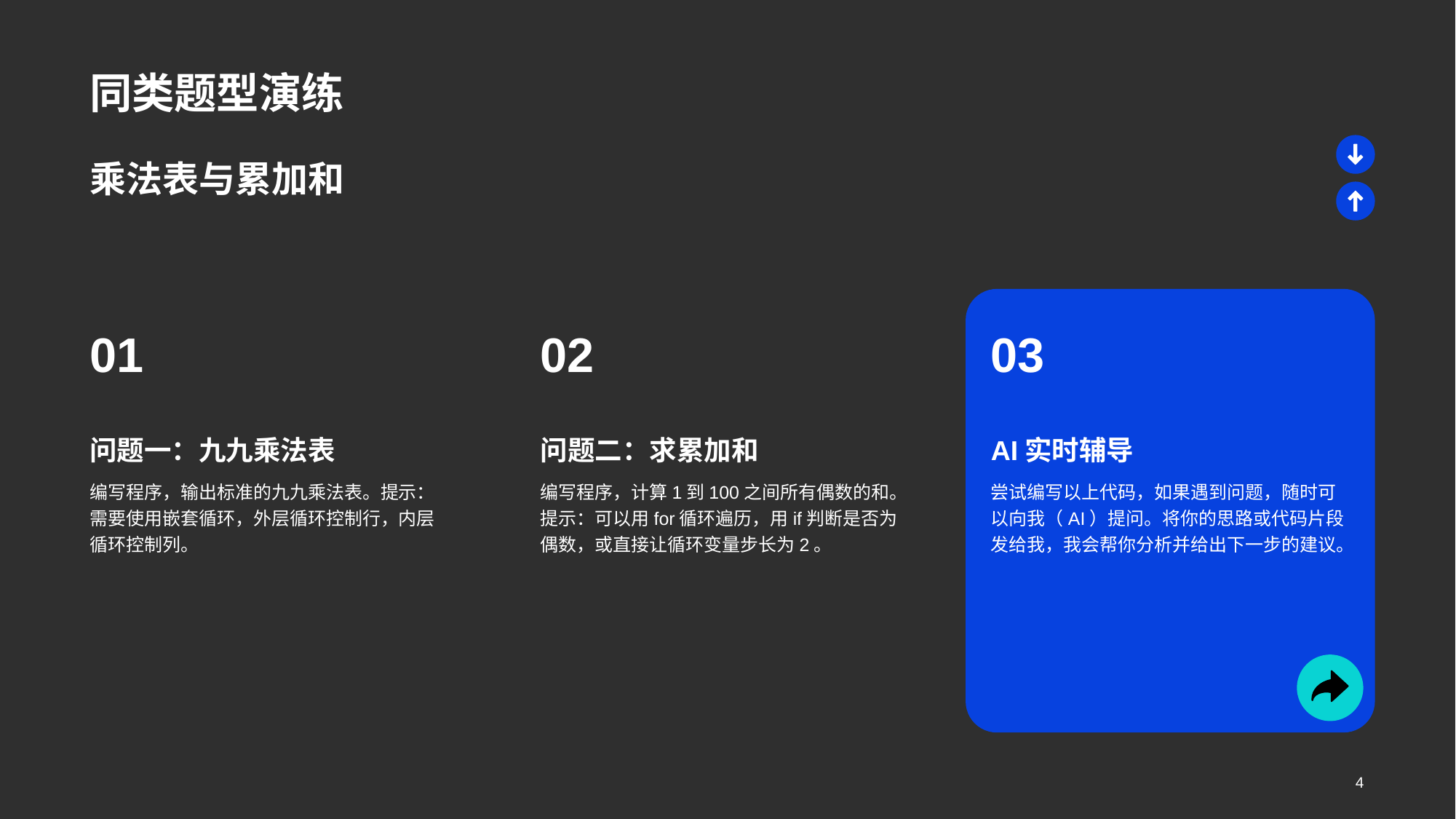

同类题型演练
乘法表与累加和

01
问题一：九九乘法表
编写程序，输出标准的九九乘法表。提示：需要使用嵌套循环，外层循环控制行，内层循环控制列。
02
问题二：求累加和
编写程序，计算1到100之间所有偶数的和。提示：可以用for循环遍历，用if判断是否为偶数，或直接让循环变量步长为2。
03
AI实时辅导
尝试编写以上代码，如果遇到问题，随时可以向我（AI）提问。将你的思路或代码片段发给我，我会帮你分析并给出下一步的建议。

4